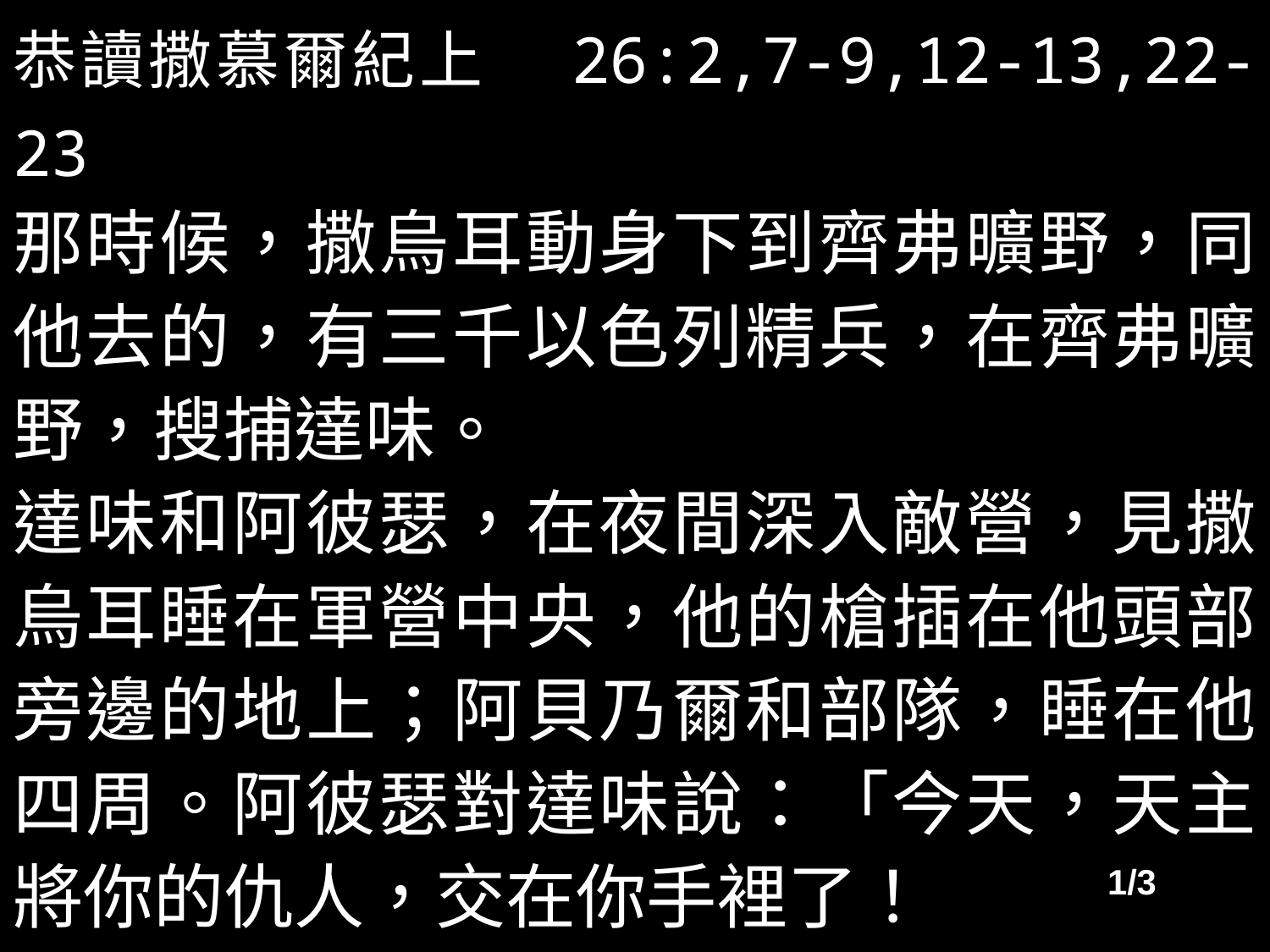

恭讀撒慕爾紀上　26:2,7-9,12-13,22-23
那時候，撒烏耳動身下到齊弗曠野，同他去的，有三千以色列精兵，在齊弗曠野，搜捕達味。
達味和阿彼瑟，在夜間深入敵營，見撒烏耳睡在軍營中央，他的槍插在他頭部旁邊的地上；阿貝乃爾和部隊，睡在他四周。阿彼瑟對達味說：「今天，天主將你的仇人，交在你手裡了！
1/3